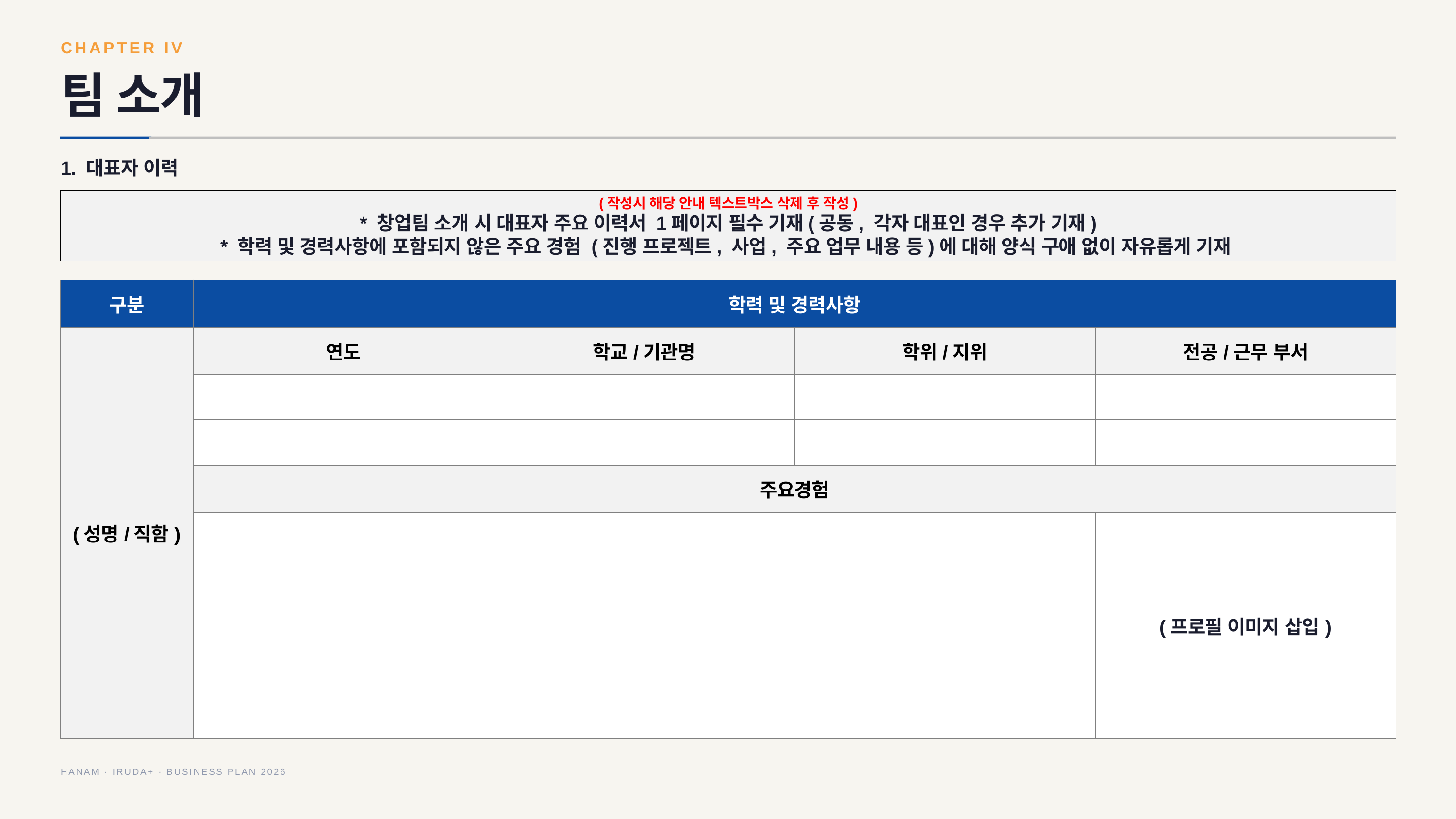

CHAPTER IV
팀 소개

1. 대표자 이력
(작성시 해당 안내 텍스트박스 삭제 후 작성)
* 창업팀 소개 시 대표자 주요 이력서 1페이지 필수 기재(공동, 각자 대표인 경우 추가 기재)
* 학력 및 경력사항에 포함되지 않은 주요 경험 (진행 프로젝트, 사업, 주요 업무 내용 등)에 대해 양식 구애 없이 자유롭게 기재
| 구분 | 학력 및 경력사항 |  |  |  |
| --- | --- | --- | --- | --- |
| (성명/직함) | 연도 | 학교/기관명 | 학위/지위 | 전공/근무 부서 |
|  |  |  |  |  |
|  |  |  |  |  |
|  | 주요경험 |  |  |  |
|  |  |  |  | (프로필 이미지 삽입) |
HANAM · IRUDA+ · BUSINESS PLAN 2026